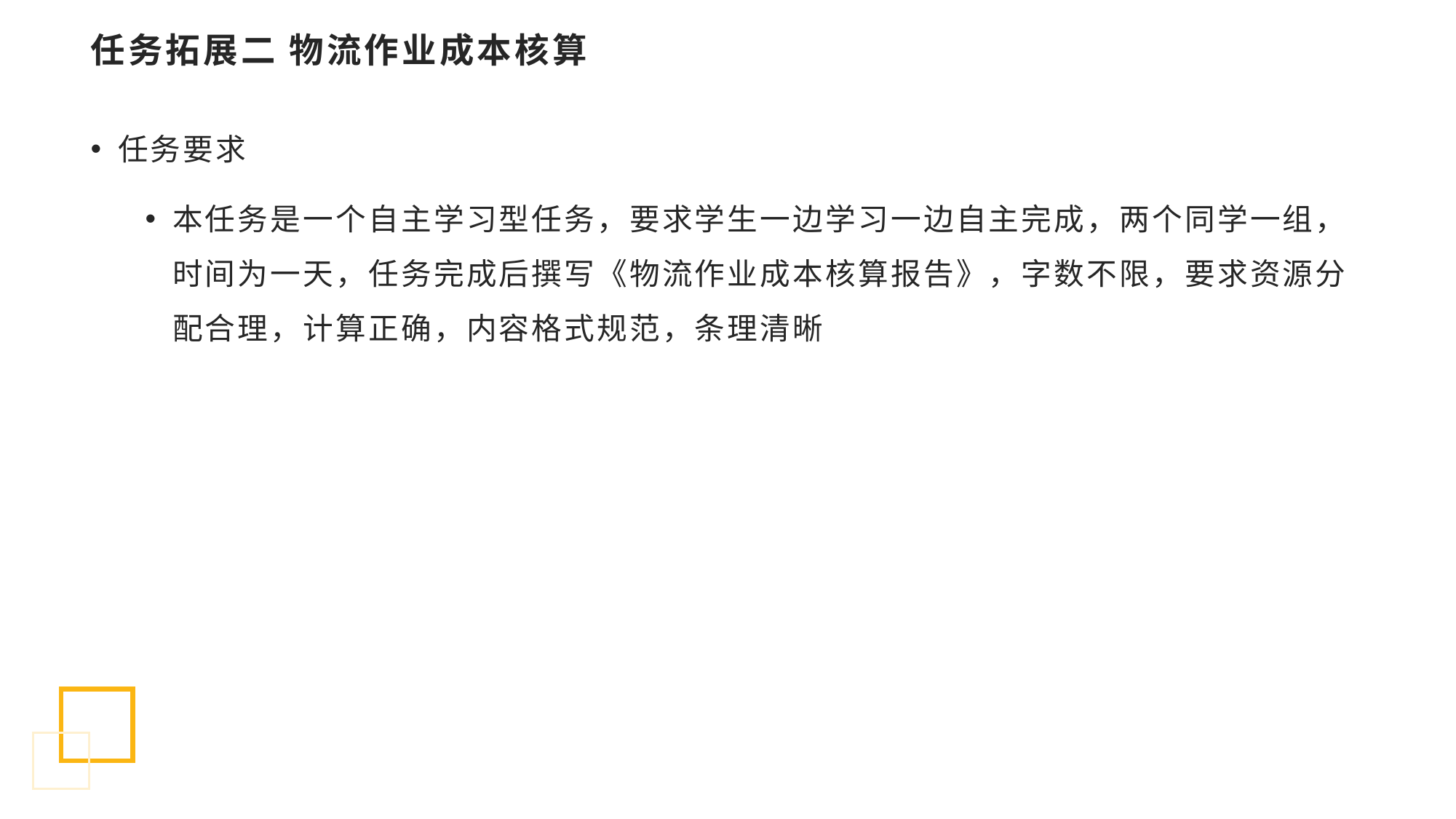

# 任务拓展二 物流作业成本核算
任务要求
本任务是一个自主学习型任务，要求学生一边学习一边自主完成，两个同学一组，时间为一天，任务完成后撰写《物流作业成本核算报告》，字数不限，要求资源分配合理，计算正确，内容格式规范，条理清晰